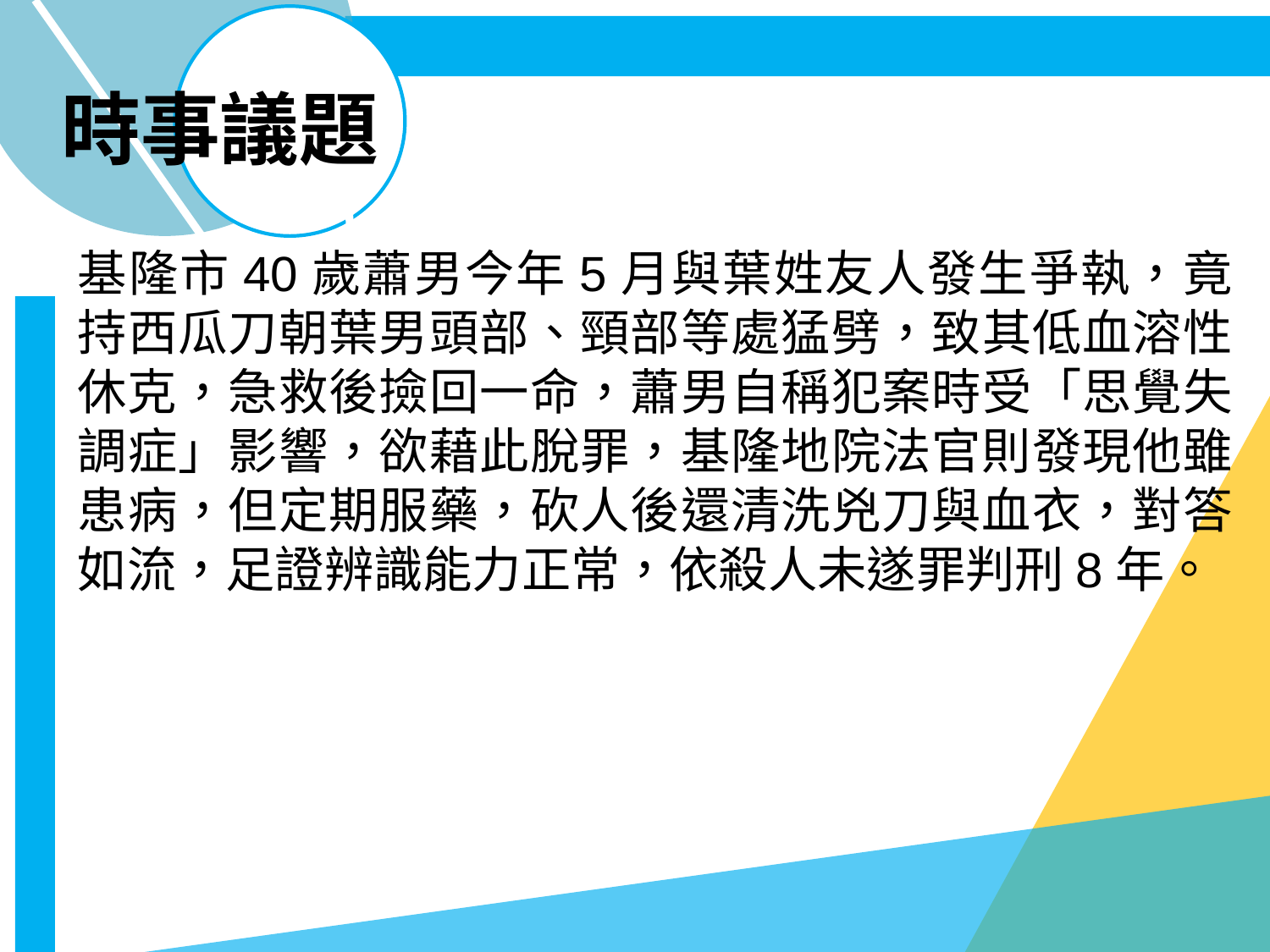

# 時事議題
基隆市40歲蕭男今年5月與葉姓友人發生爭執，竟持西瓜刀朝葉男頭部、頸部等處猛劈，致其低血溶性休克，急救後撿回一命，蕭男自稱犯案時受「思覺失調症」影響，欲藉此脫罪，基隆地院法官則發現他雖患病，但定期服藥，砍人後還清洗兇刀與血衣，對答如流，足證辨識能力正常，依殺人未遂罪判刑8年。